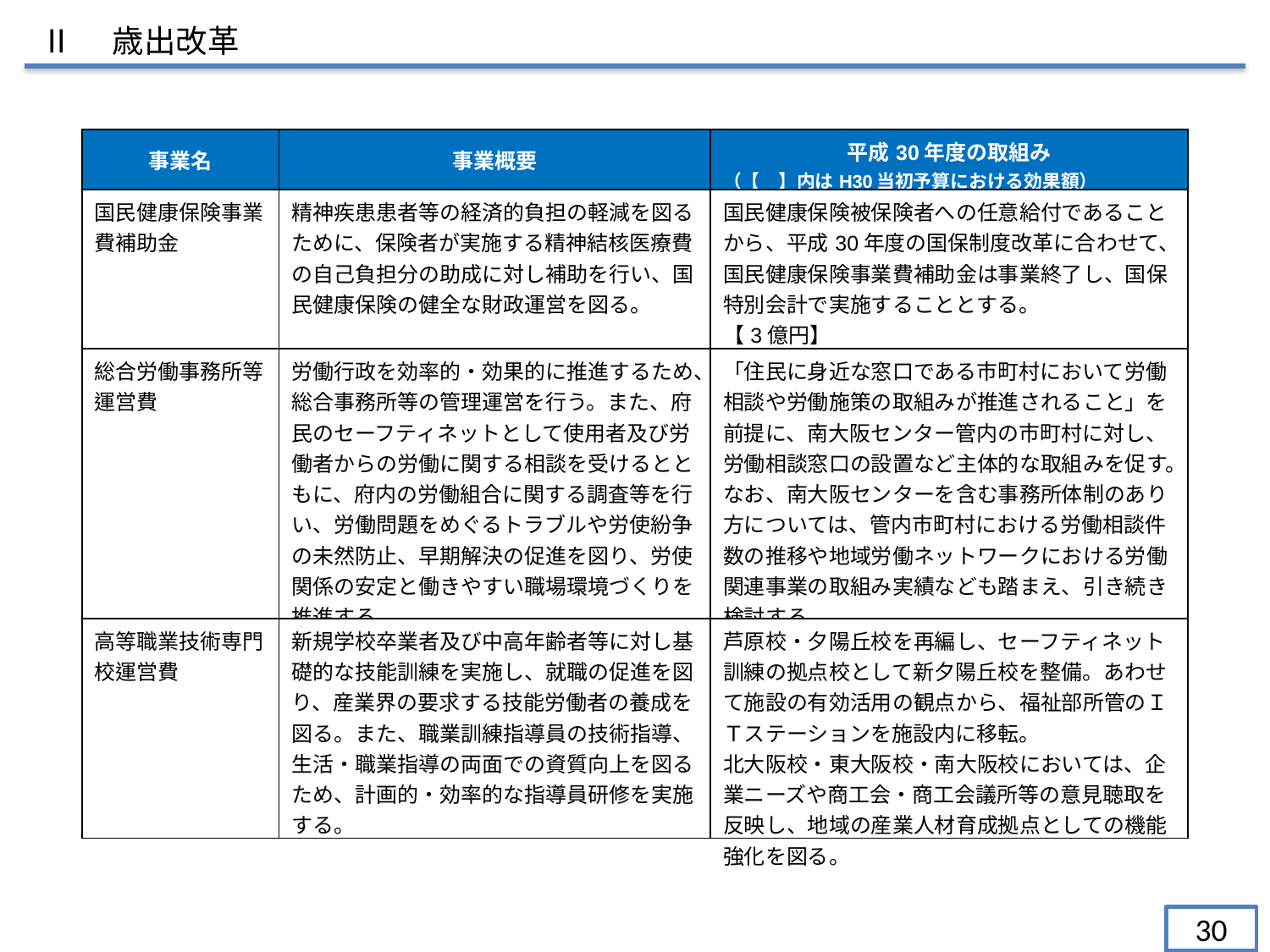

Ⅱ　歳出改革
| 事業名 | 事業概要 | 平成30年度の取組み （【　】内はH30当初予算における効果額） |
| --- | --- | --- |
| 国民健康保険事業費補助金 | 精神疾患患者等の経済的負担の軽減を図るために、保険者が実施する精神結核医療費の自己負担分の助成に対し補助を行い、国民健康保険の健全な財政運営を図る。 | 国民健康保険被保険者への任意給付であることから、平成30年度の国保制度改革に合わせて、国民健康保険事業費補助金は事業終了し、国保特別会計で実施することとする。 【3億円】 |
| 総合労働事務所等運営費 | 労働行政を効率的・効果的に推進するため、総合事務所等の管理運営を行う。また、府民のセーフティネットとして使用者及び労働者からの労働に関する相談を受けるとともに、府内の労働組合に関する調査等を行い、労働問題をめぐるトラブルや労使紛争の未然防止、早期解決の促進を図り、労使関係の安定と働きやすい職場環境づくりを推進する。 | 「住民に身近な窓口である市町村において労働相談や労働施策の取組みが推進されること」を前提に、南大阪センター管内の市町村に対し、労働相談窓口の設置など主体的な取組みを促す。 なお、南大阪センターを含む事務所体制のあり方については、管内市町村における労働相談件数の推移や地域労働ネットワークにおける労働関連事業の取組み実績なども踏まえ、引き続き検討する。 |
| 高等職業技術専門校運営費 | 新規学校卒業者及び中高年齢者等に対し基礎的な技能訓練を実施し、就職の促進を図り、産業界の要求する技能労働者の養成を図る。また、職業訓練指導員の技術指導、生活・職業指導の両面での資質向上を図るため、計画的・効率的な指導員研修を実施する。 | 芦原校・夕陽丘校を再編し、セーフティネット訓練の拠点校として新夕陽丘校を整備。あわせて施設の有効活用の観点から、福祉部所管のＩＴステーションを施設内に移転。 北大阪校・東大阪校・南大阪校においては、企業ニーズや商工会・商工会議所等の意見聴取を反映し、地域の産業人材育成拠点としての機能強化を図る。 |
30